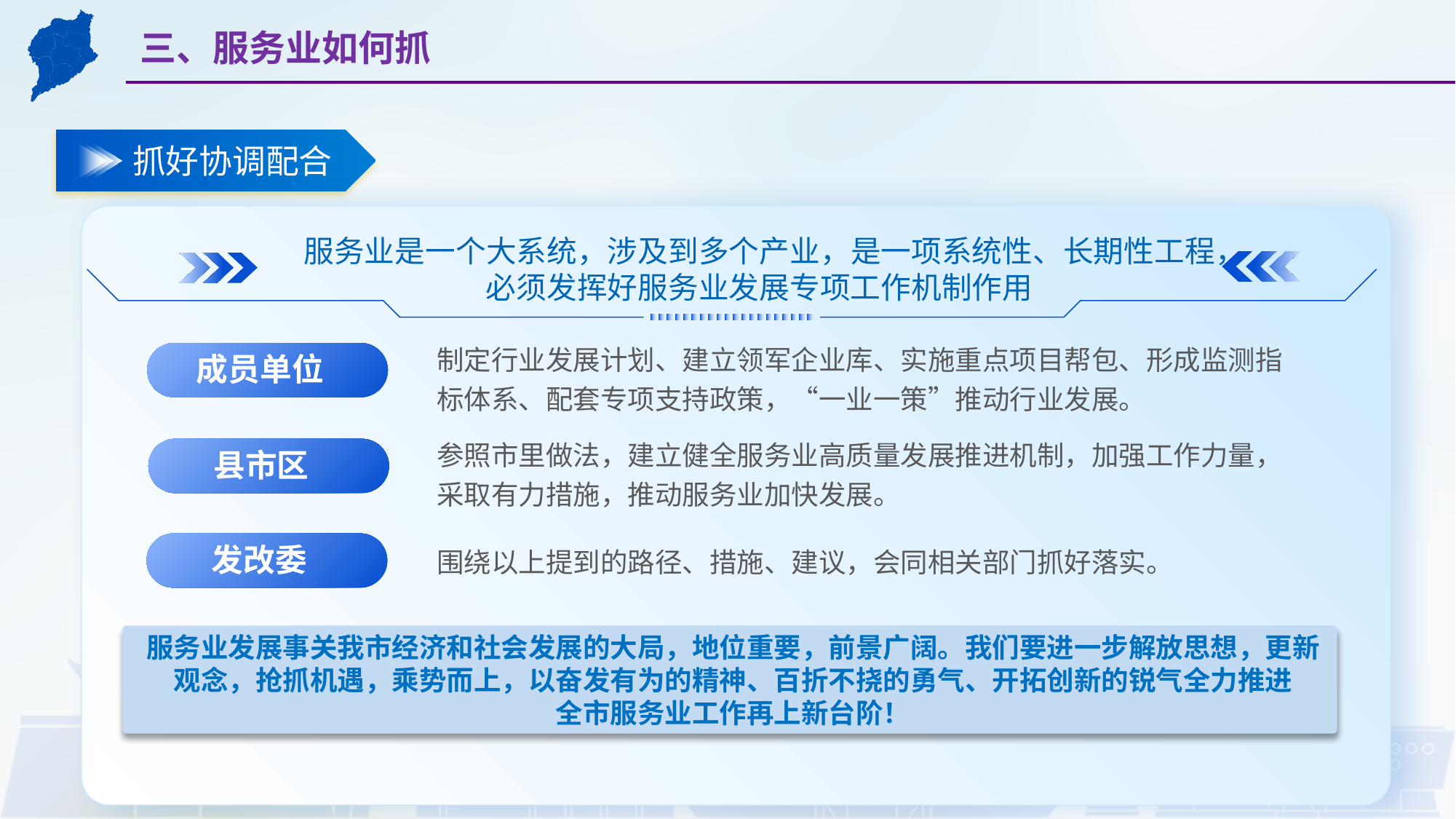

三、服务业如何抓

抓好协调配合

服务业是一个大系统，涉及到多个产业，是一项系统性、长期性工程，必须发挥好服务业发展专项工作机制作用

制定行业发展计划、建立领军企业库、实施重点项目帮包、形成监测指标体系、配套专项支持政策，“一业一策”推动行业发展。
成员单位

参照市里做法，建立健全服务业高质量发展推进机制，加强工作力量，采取有力措施，推动服务业加快发展。
县市区

发改委

围绕以上提到的路径、措施、建议，会同相关部门抓好落实。

服务业发展事关我市经济和社会发展的大局，地位重要，前景广阔。我们要进一步解放思想，更新观念，抢抓机遇，乘势而上，以奋发有为的精神、百折不挠的勇气、开拓创新的锐气全力推进
全市服务业工作再上新台阶！